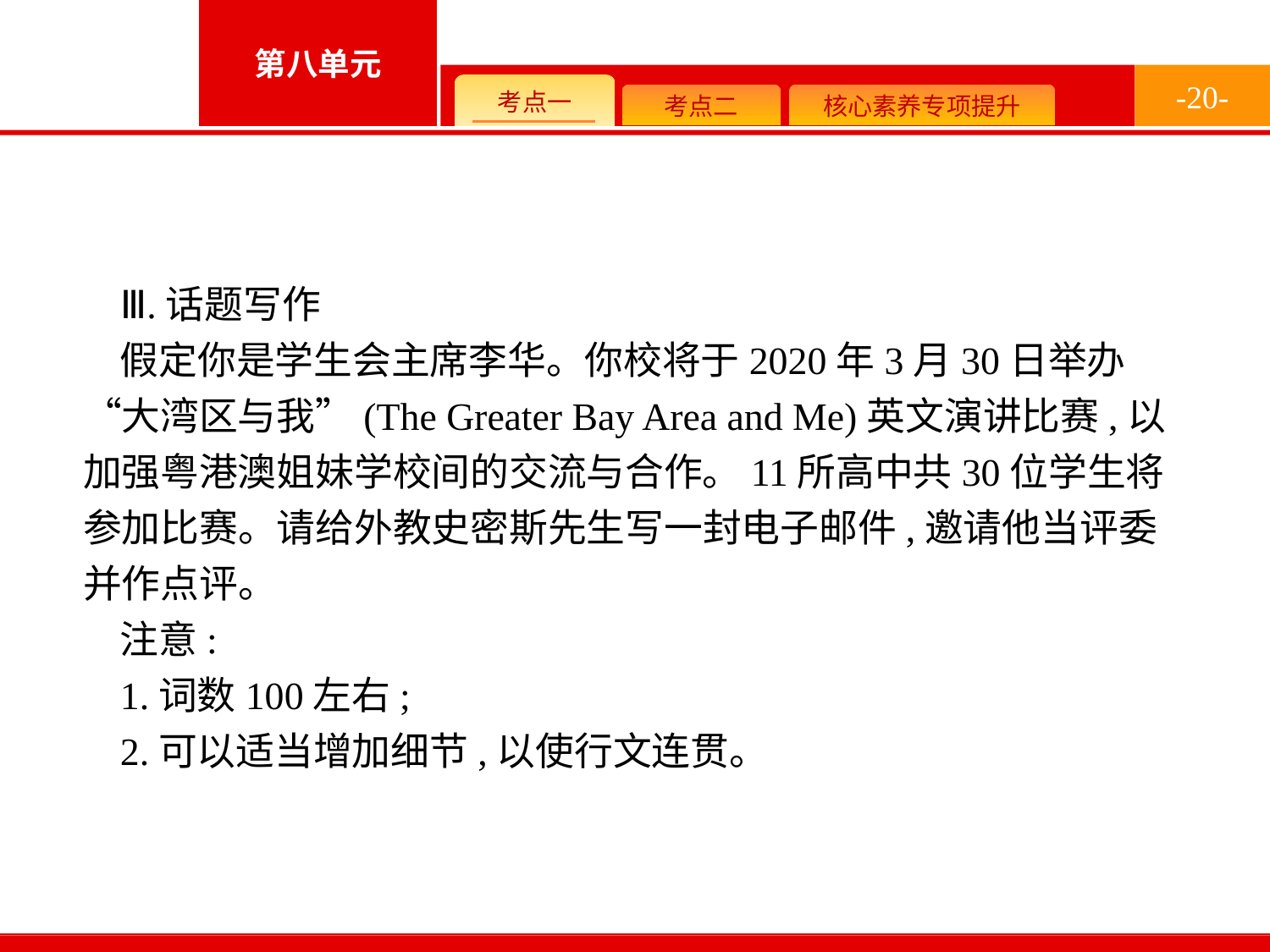

-20-
Ⅲ.话题写作
假定你是学生会主席李华。你校将于2020年3月30日举办“大湾区与我”(The Greater Bay Area and Me)英文演讲比赛,以加强粤港澳姐妹学校间的交流与合作。11所高中共30位学生将参加比赛。请给外教史密斯先生写一封电子邮件,邀请他当评委并作点评。
注意:
1.词数100左右;
2.可以适当增加细节,以使行文连贯。